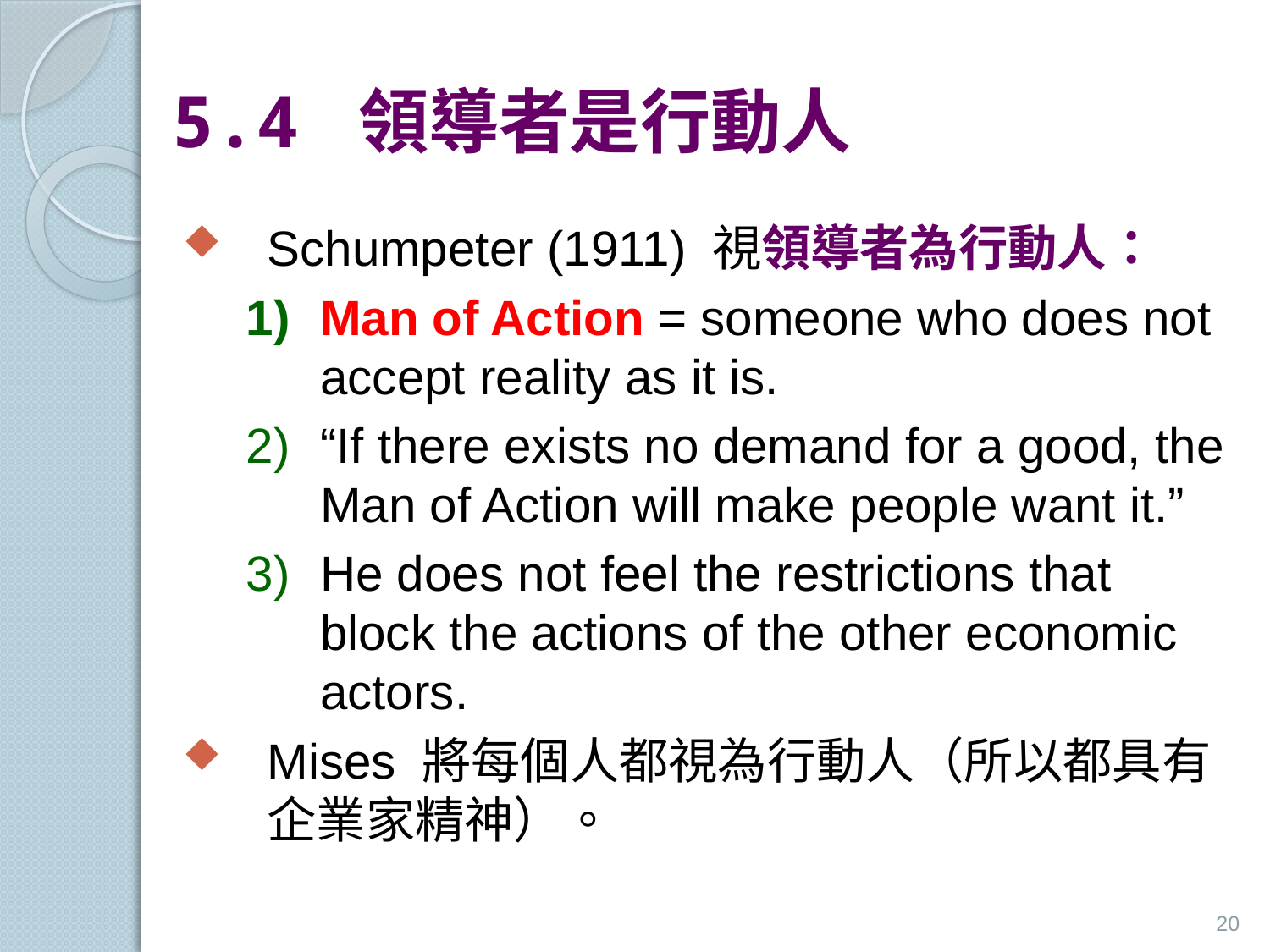

# 5.4 領導者是行動人
Schumpeter (1911) 視領導者為行動人：
Man of Action = someone who does not accept reality as it is.
“If there exists no demand for a good, the Man of Action will make people want it.”
He does not feel the restrictions that block the actions of the other economic actors.
Mises 將每個人都視為行動人（所以都具有企業家精神）。
20